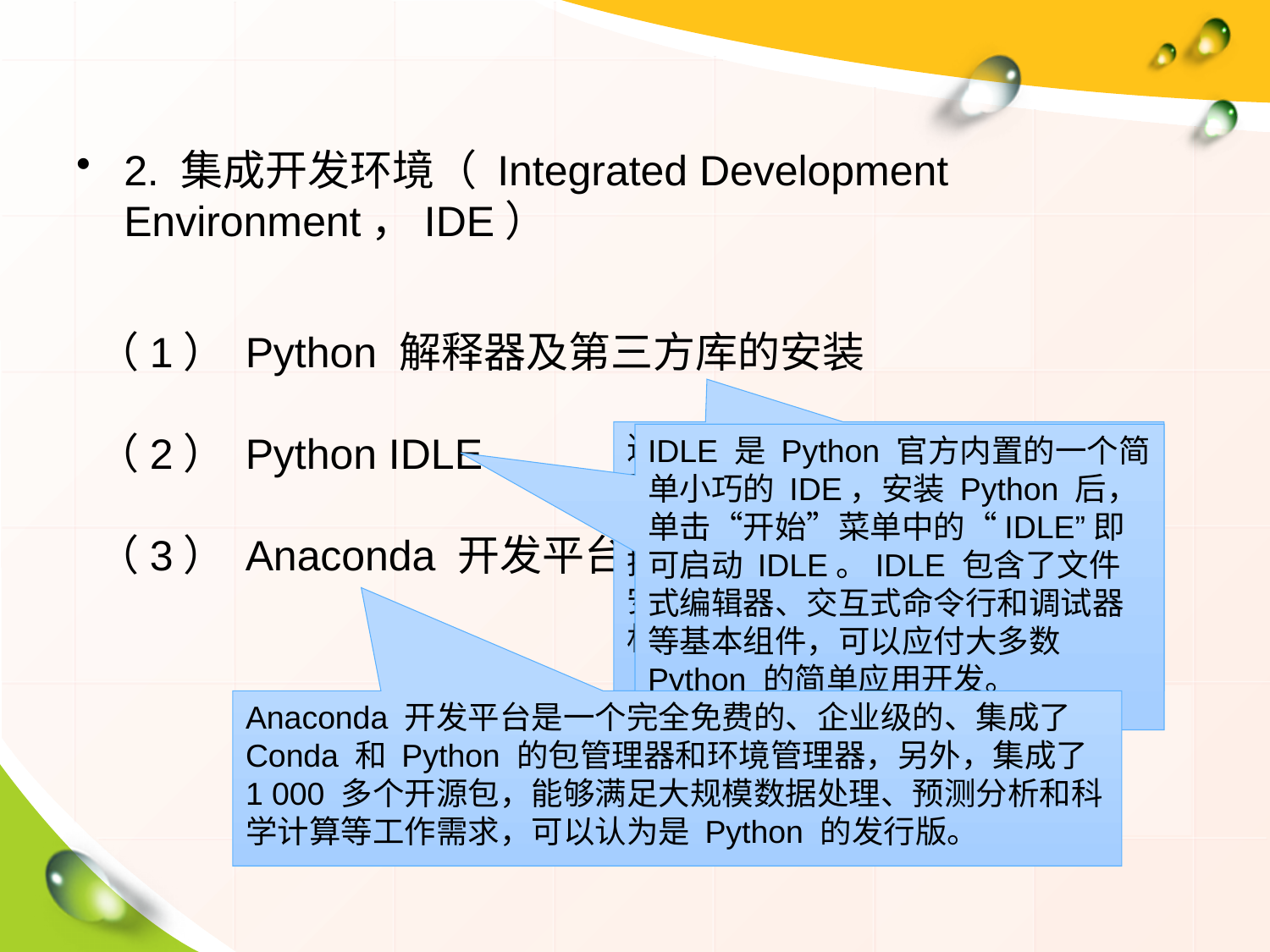

2. 集成开发环境（ Integrated Development Environment，IDE）

（1） Python 解释器及第三方库的安装

（2） Python IDLE

（3） Anaconda 开发平台

进入 Python 官网（网址ttps://www.python.org/）下载中心，根据本地电脑操作系统选择下载相应版本的 Python 解释器并安装。详细步骤参考课本及实验教材。
IDLE 是 Python 官方内置的一个简单小巧的 IDE，安装 Python 后，单击“开始”菜单中的“IDLE”即可启动 IDLE。IDLE 包含了文件式编辑器、交互式命令行和调试器等基本组件，可以应付大多数 Python 的简单应用开发。

Anaconda 开发平台是一个完全免费的、企业级的、集成了 Conda 和 Python 的包管理器和环境管理器，另外，集成了 1 000 多个开源包，能够满足大规模数据处理、预测分析和科学计算等工作需求，可以认为是 Python 的发行版。